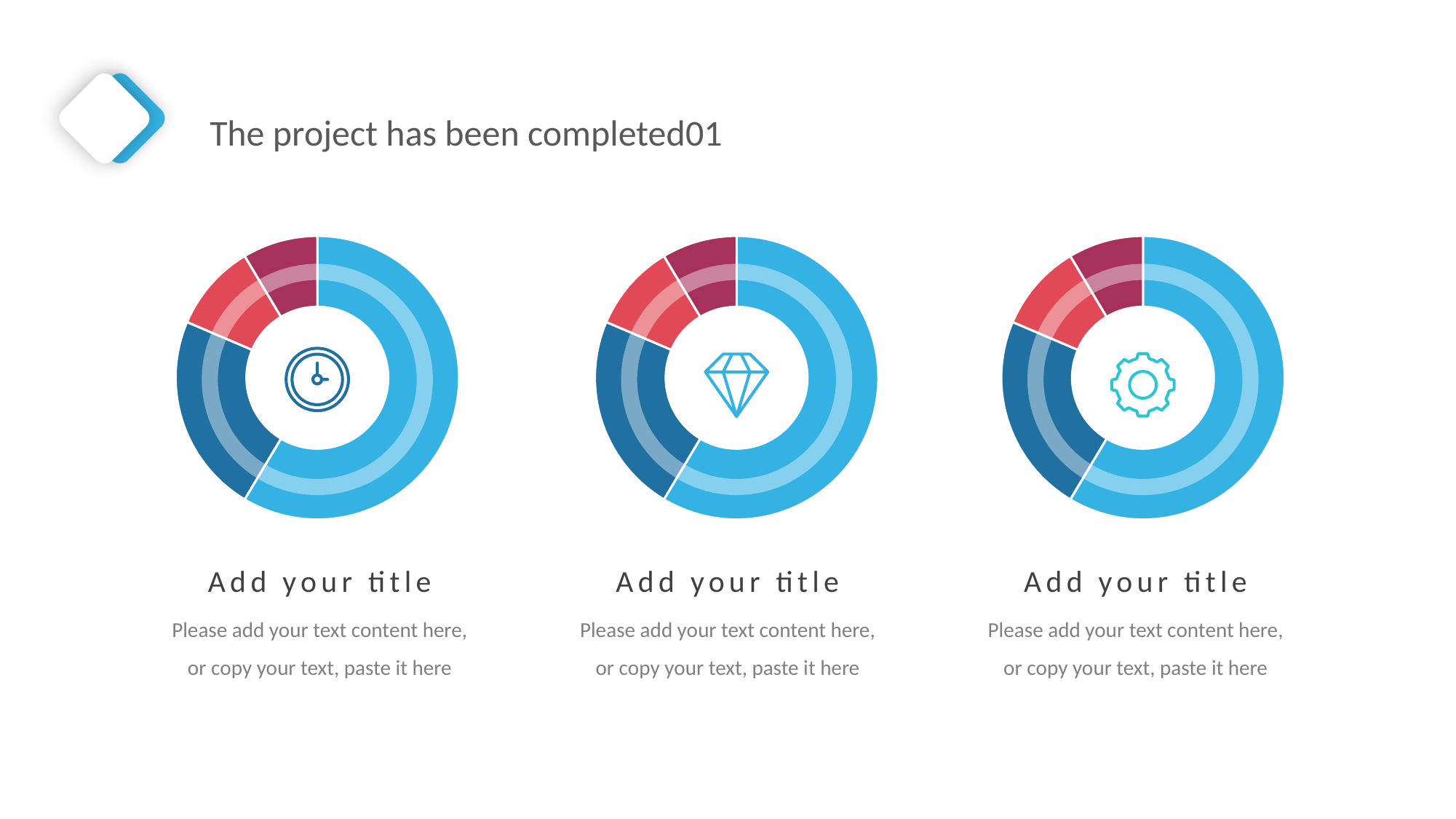

The project has been completed01

### Chart

| Category | 销售额 |
|---|---|
| 第一季度 | 8.2 |
| 第二季度 | 3.2 |
| 第三季度 | 1.4 |
| 第四季度 | 1.2 |

### Chart

| Category | 销售额 |
|---|---|
| 第一季度 | 8.2 |
| 第二季度 | 3.2 |
| 第三季度 | 1.4 |
| 第四季度 | 1.2 |

### Chart

| Category | 销售额 |
|---|---|
| 第一季度 | 8.2 |
| 第二季度 | 3.2 |
| 第三季度 | 1.4 |
| 第四季度 | 1.2 |

Add your title
Please add your text content here, or copy your text, paste it here
Add your title
Please add your text content here, or copy your text, paste it here
Add your title
Please add your text content here, or copy your text, paste it here